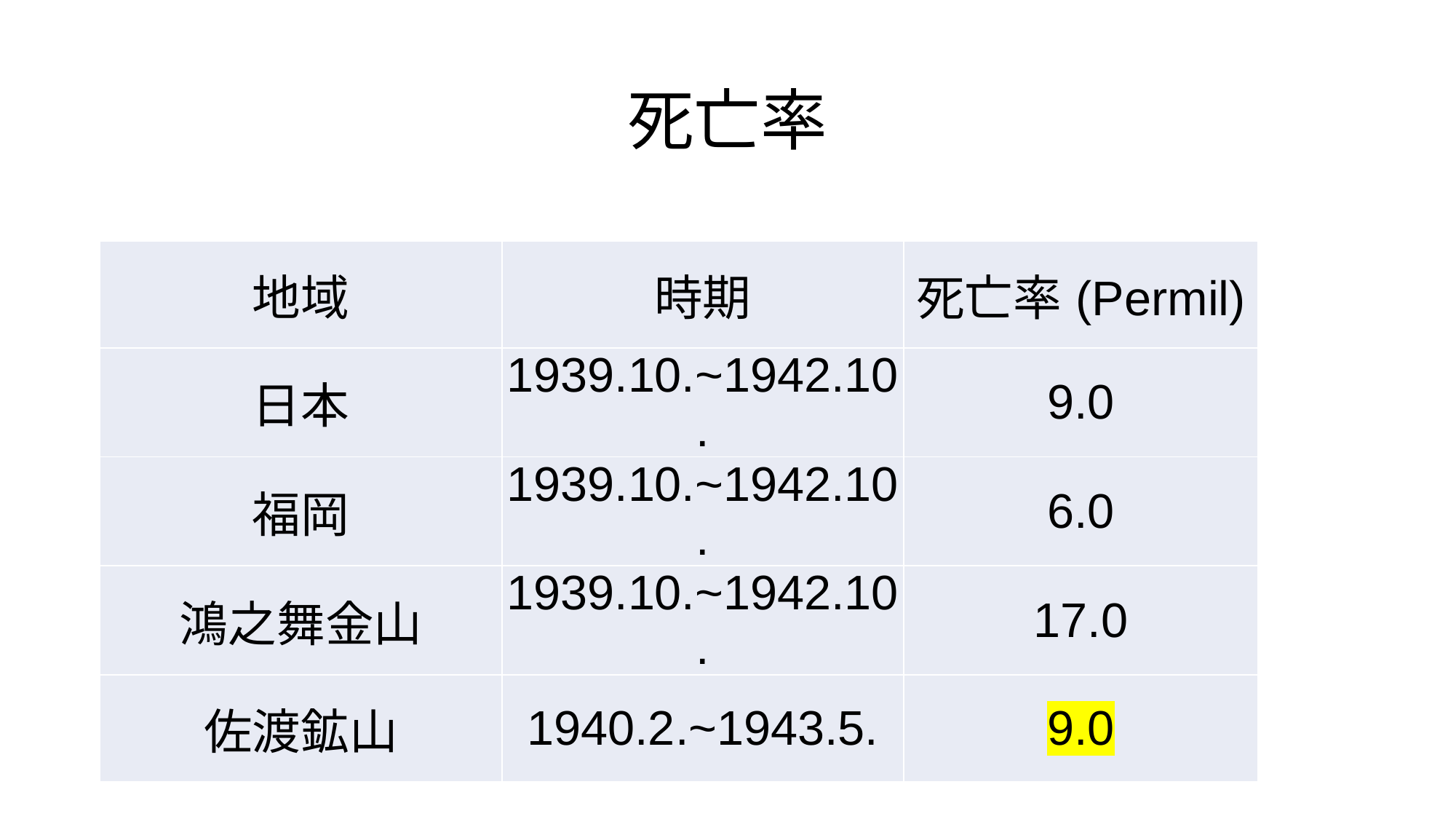

# 死亡率
| 地域 | 時期 | 死亡率(Permil) |
| --- | --- | --- |
| 日本 | 1939.10.~1942.10. | 9.0 |
| 福岡 | 1939.10.~1942.10. | 6.0 |
| 鴻之舞金山 | 1939.10.~1942.10. | 17.0 |
| 佐渡鉱山 | 1940.2.~1943.5. | 9.0 |